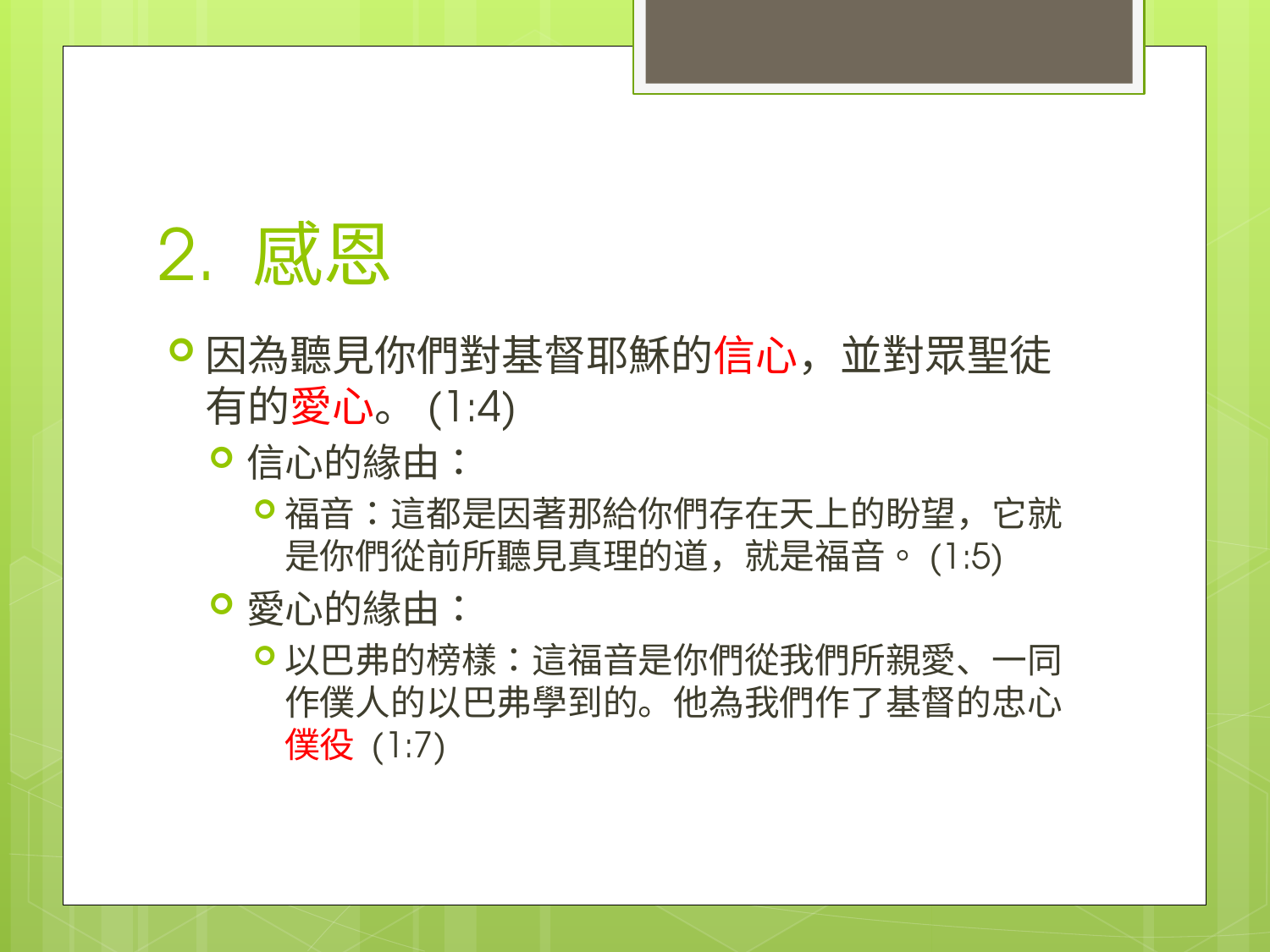

# 2. 感恩
因為聽見你們對基督耶穌的信心，並對眾聖徒有的愛心。(1:4)
信心的緣由：
福音：這都是因著那給你們存在天上的盼望，它就是你們從前所聽見真理的道，就是福音。(1:5)
愛心的緣由：
以巴弗的榜樣：這福音是你們從我們所親愛、一同作僕人的以巴弗學到的。他為我們作了基督的忠心僕役 (1:7)